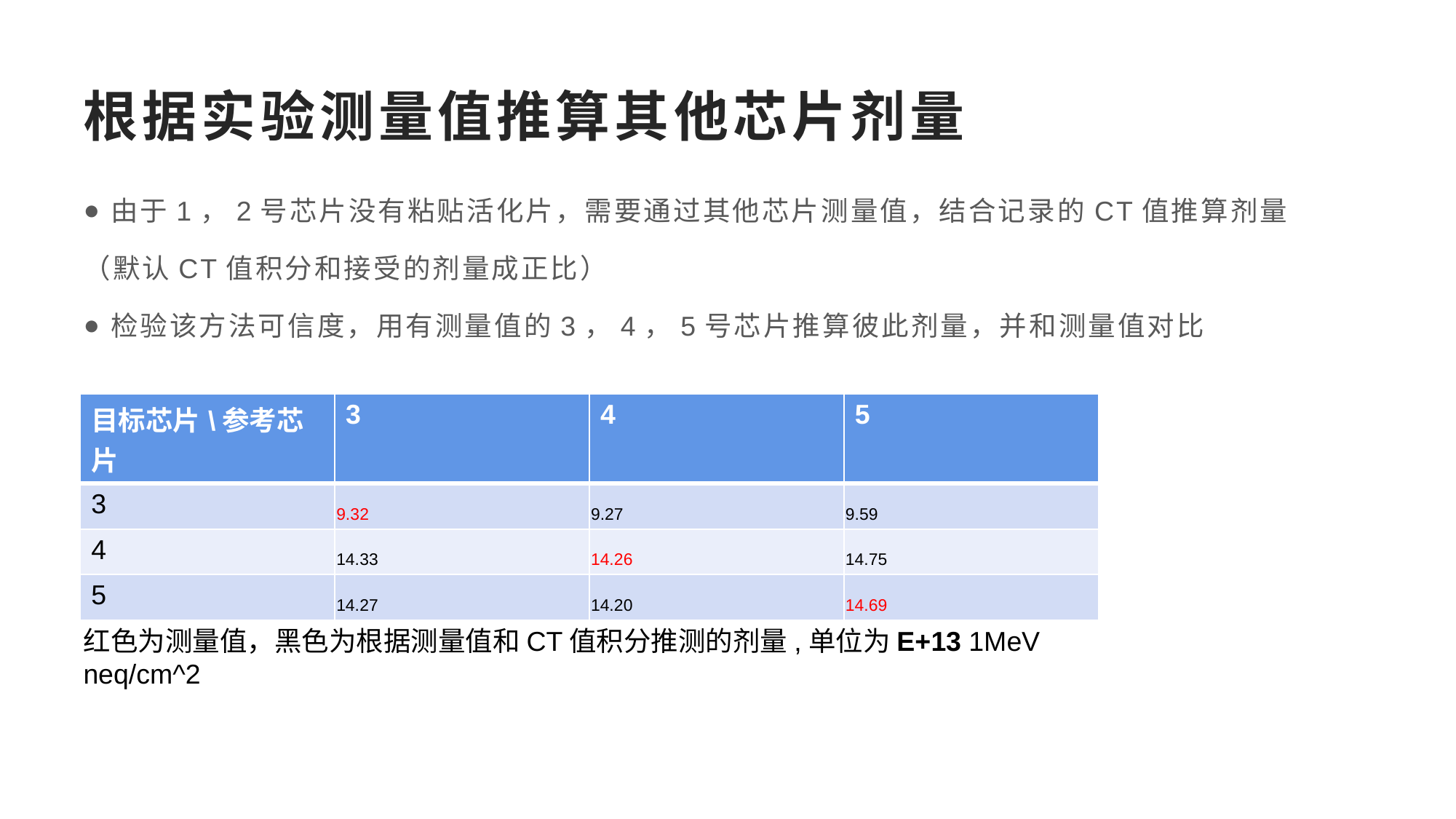

# 根据实验测量值推算其他芯片剂量
由于1，2号芯片没有粘贴活化片，需要通过其他芯片测量值，结合记录的CT值推算剂量
（默认CT值积分和接受的剂量成正比）
检验该方法可信度，用有测量值的3，4，5号芯片推算彼此剂量，并和测量值对比

| 目标芯片\参考芯片 | 3 | 4 | 5 |
| --- | --- | --- | --- |
| 3 | 9.32 | 9.27 | 9.59 |
| 4 | 14.33 | 14.26 | 14.75 |
| 5 | 14.27 | 14.20 | 14.69 |
红色为测量值，黑色为根据测量值和CT值积分推测的剂量,单位为E+13 1MeV neq/cm^2